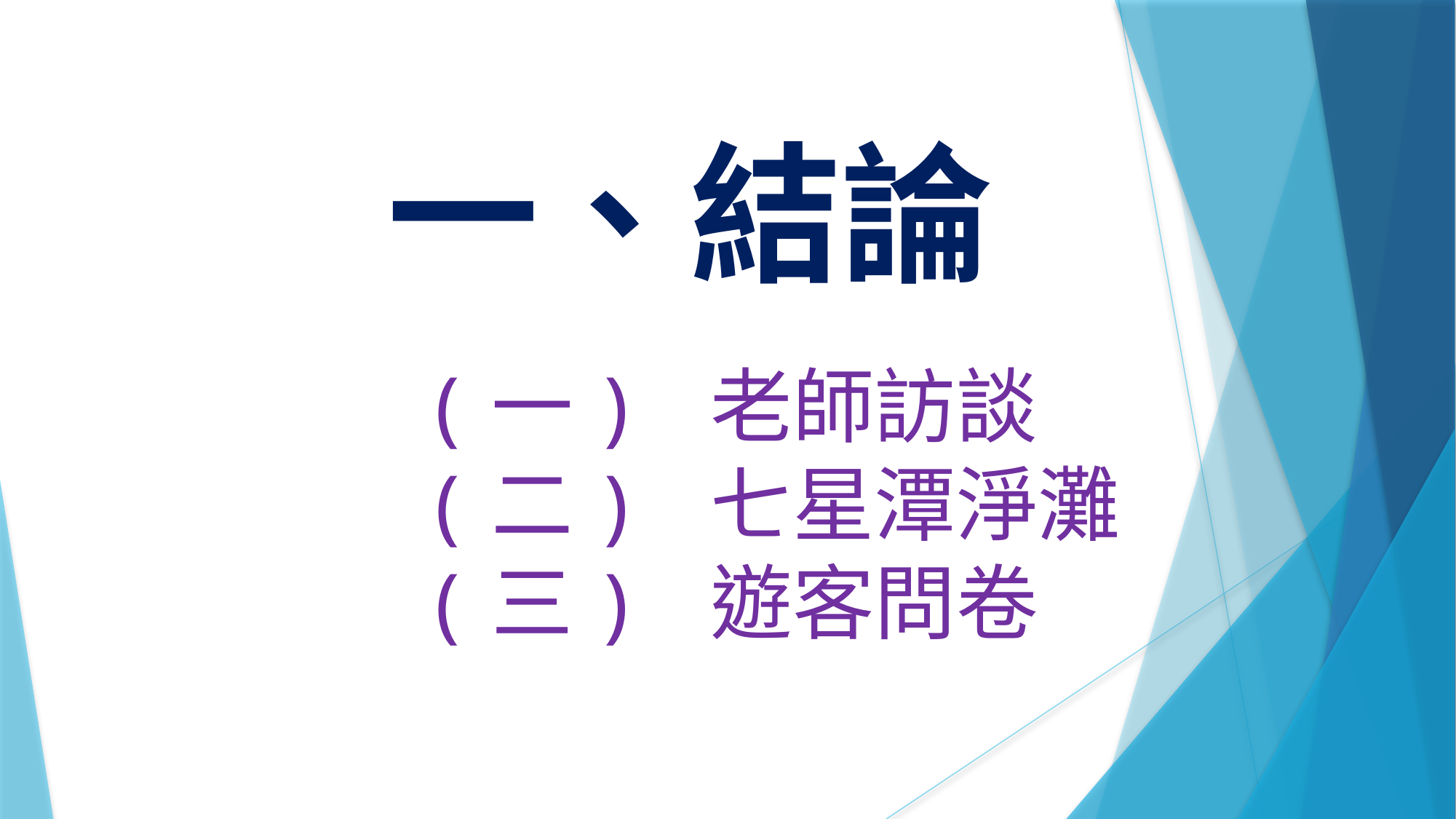

# 一、結論
(一) 老師訪談
(二) 七星潭淨灘
(三) 遊客問卷